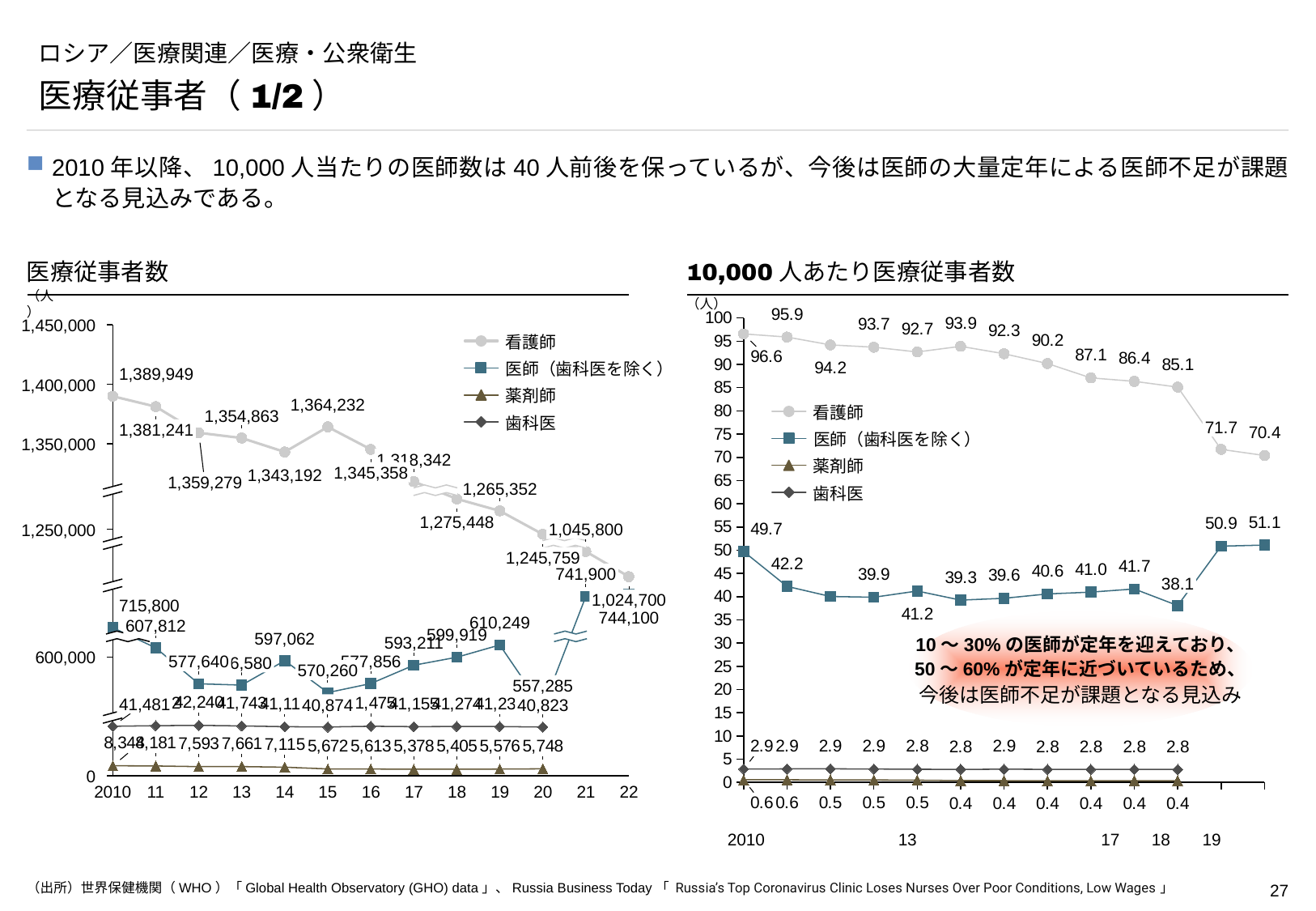

# ロシア／医療関連／医療・公衆衛生
医療従事者（1/2）
2010年以降、10,000人当たりの医師数は40人前後を保っているが、今後は医師の大量定年による医師不足が課題となる見込みである。
医療従事者数
10,000人あたり医療従事者数

### Chart

| Category |  |  |  |  |
|---|---|---|---|---|
（人）
（人）

### Chart

| Category |  |  |  |  |
|---|---|---|---|---|
1,450,000
看護師

医師（歯科医を除く）

1,389,949
1,400,000
薬剤師

1,364,232
看護師
1,354,863

歯科医
71.7

1,381,241
医師（歯科医を除く）

1,350,000
1,318,342
薬剤師

1,345,358
1,343,192
1,359,279
1,265,352
歯科医

1,275,448
1,045,800
1,250,000

1,245,759
741,900
38.1

1,024,700
715,800
744,100
10～30%の医師が定年を迎えており、
50～60%が定年に近づいているため、
今後は医師不足が課題となる見込み
610,249
607,812
599,919
597,062

593,211

600,000
577,856
577,640
576,580
570,260
557,285
41,481
40,874
40,823

0
2010
11
12
13
14
15
16
17
18
19
20
21
22
2010
13
17
18
19
（出所）世界保健機関（WHO）「Global Health Observatory (GHO) data」、Russia Business Today「 Russia’s Top Coronavirus Clinic Loses Nurses Over Poor Conditions, Low Wages」